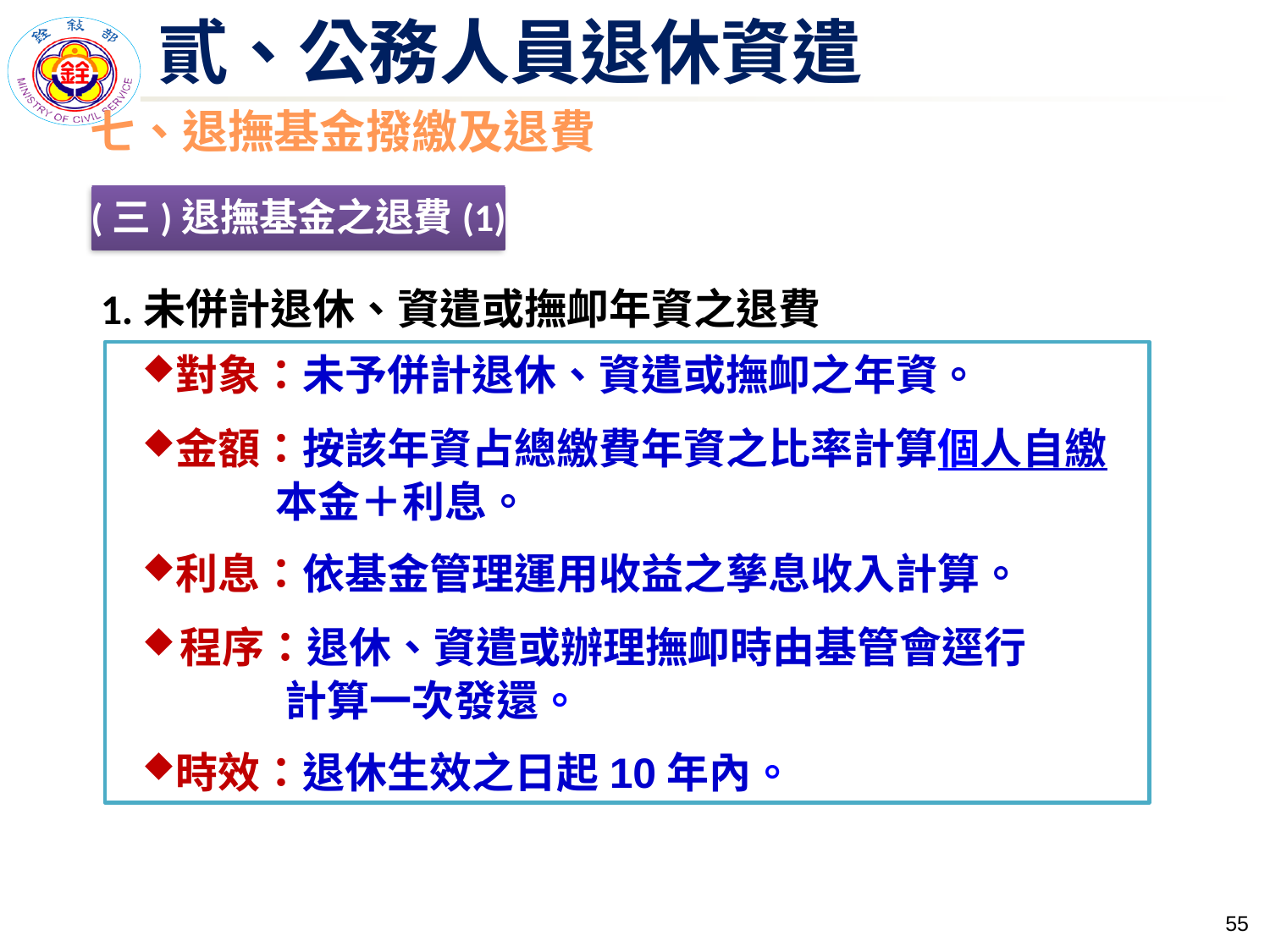

# 貳、公務人員退休資遣
七、退撫基金撥繳及退費
(三)退撫基金之退費(1)
1.未併計退休、資遣或撫卹年資之退費
對象：未予併計退休、資遣或撫卹之年資。
金額：按該年資占總繳費年資之比率計算個人自繳
              本金＋利息。
利息：依基金管理運用收益之孳息收入計算。
程序：退休、資遣或辦理撫卹時由基管會逕行
           計算一次發還。
時效：退休生效之日起10年內。
55